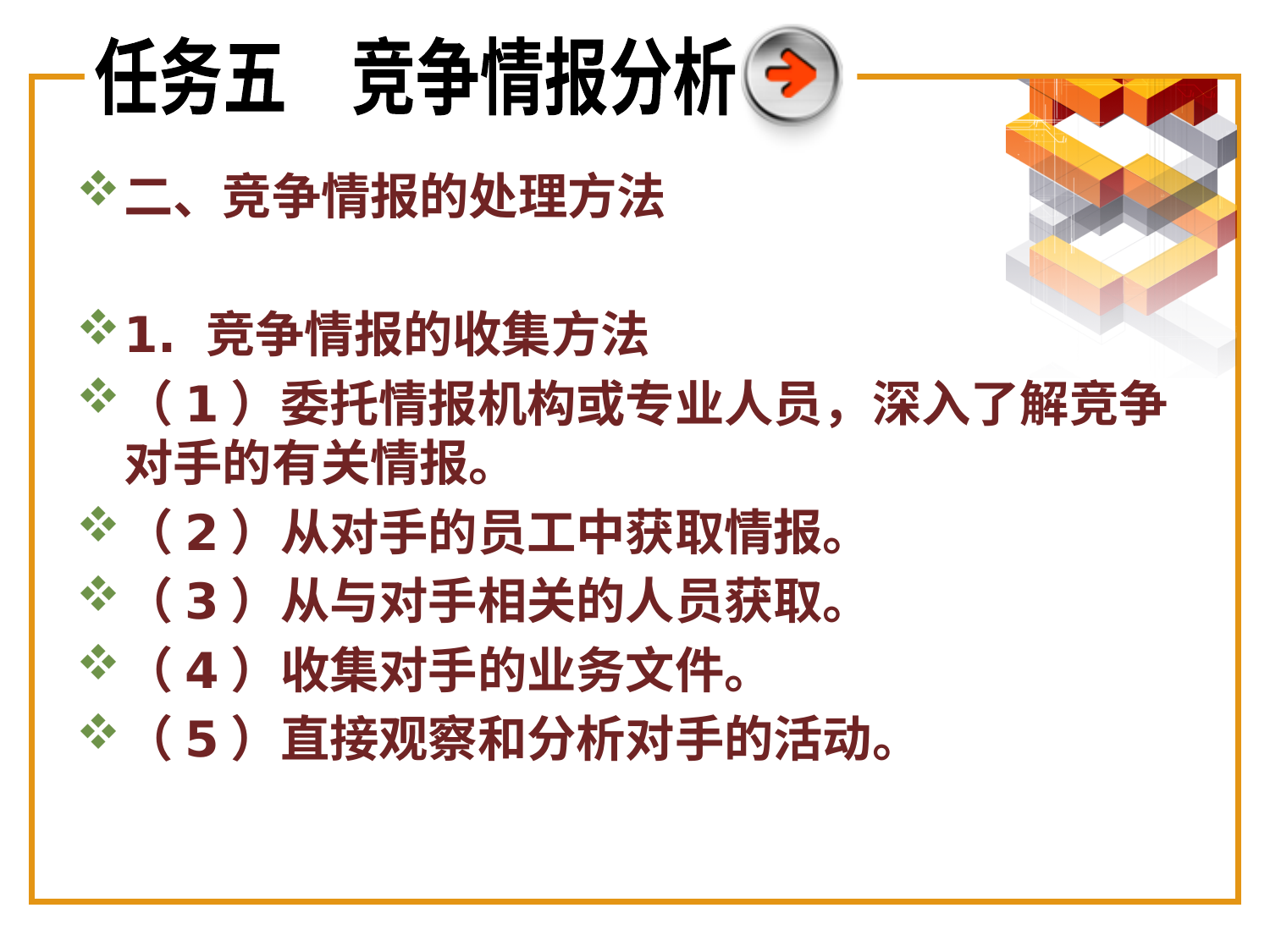

任务五　竞争情报分析
二、竞争情报的处理方法

1. 竞争情报的收集方法
（1）委托情报机构或专业人员，深入了解竞争对手的有关情报。
（2）从对手的员工中获取情报。
（3）从与对手相关的人员获取。
（4）收集对手的业务文件。
（5）直接观察和分析对手的活动。